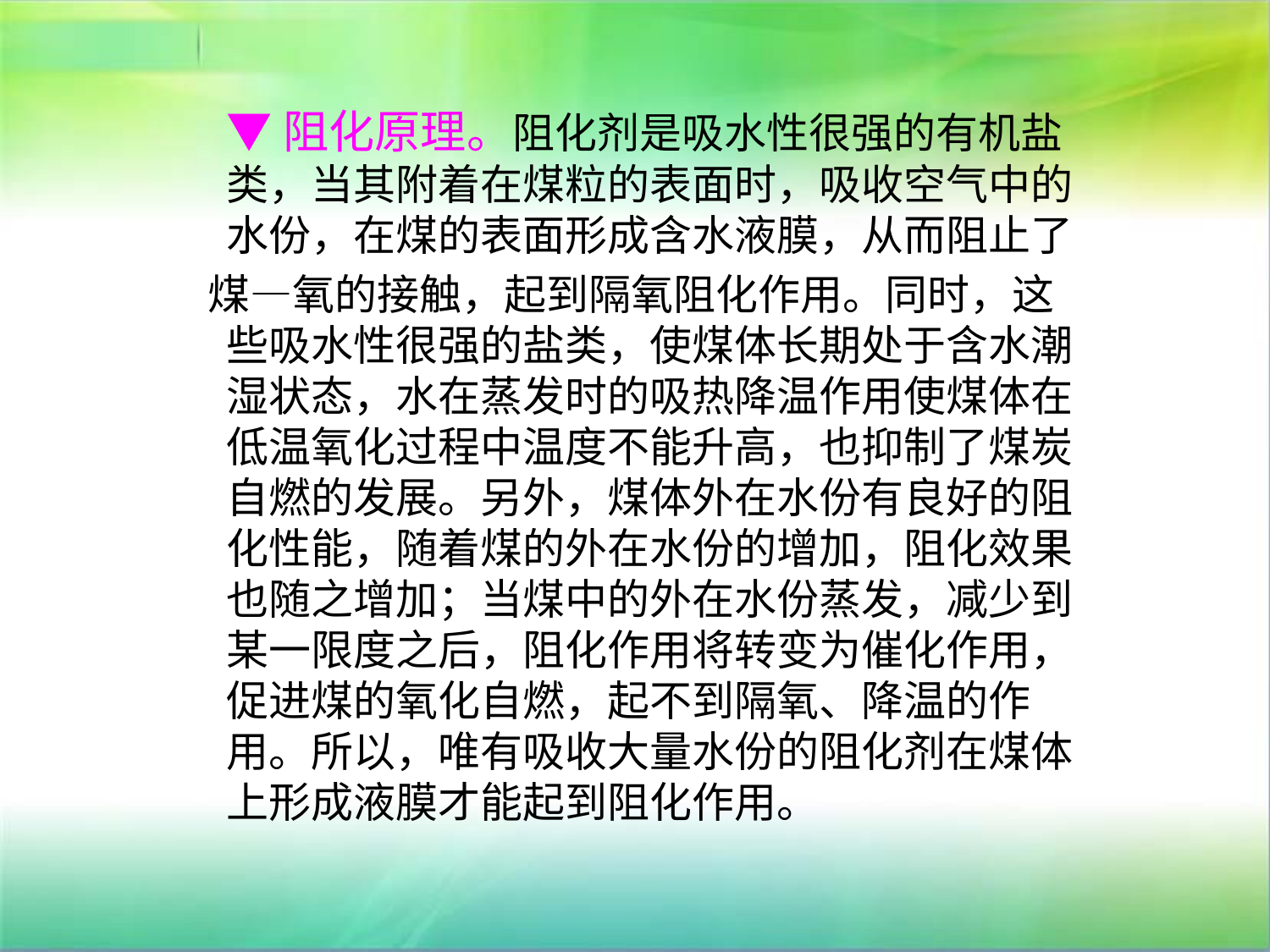

▼阻化原理。阻化剂是吸水性很强的有机盐类，当其附着在煤粒的表面时，吸收空气中的水份，在煤的表面形成含水液膜，从而阻止了
  煤—氧的接触，起到隔氧阻化作用。同时，这  些吸水性很强的盐类，使煤体长期处于含水潮湿状态，水在蒸发时的吸热降温作用使煤体在低温氧化过程中温度不能升高，也抑制了煤炭自燃的发展。另外，煤体外在水份有良好的阻化性能，随着煤的外在水份的增加，阻化效果也随之增加；当煤中的外在水份蒸发，减少到某一限度之后，阻化作用将转变为催化作用，促进煤的氧化自燃，起不到隔氧、降温的作用。所以，唯有吸收大量水份的阻化剂在煤体上形成液膜才能起到阻化作用。